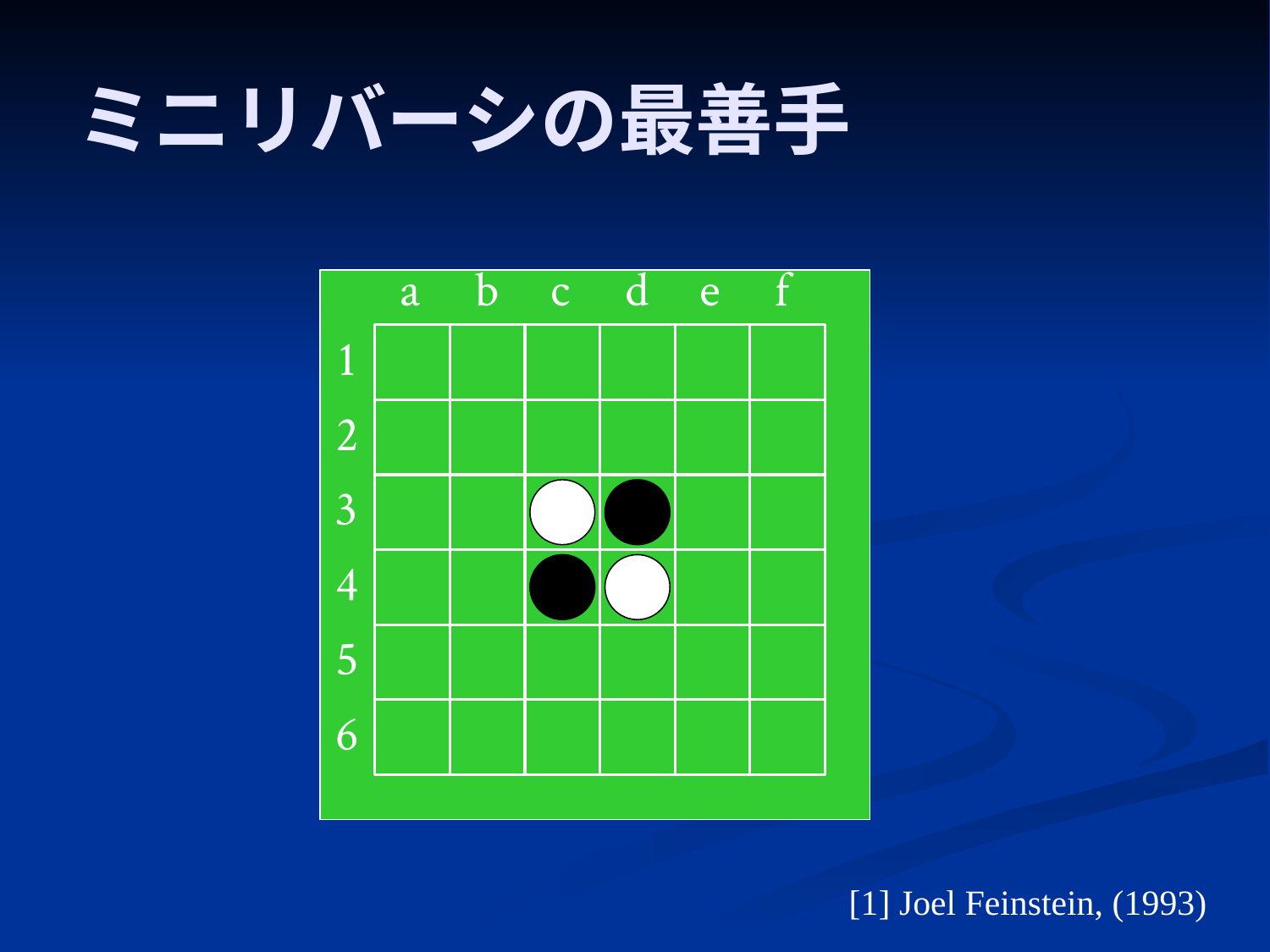

# ミニリバーシの最善手
b
a
c
d
e
f

1

2

3

4

5

6

[1] Joel Feinstein, (1993)